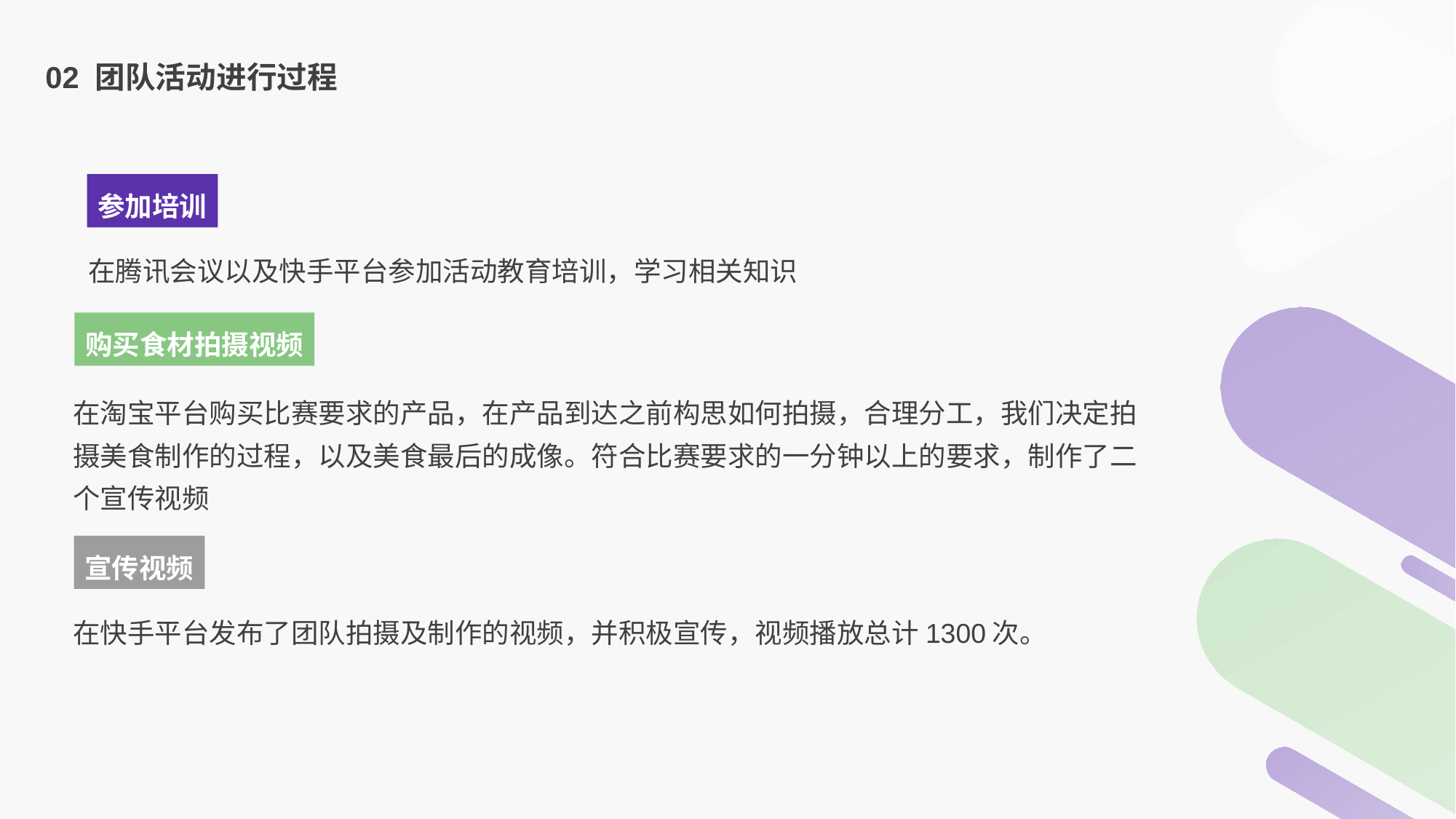

02 团队活动进行过程
参加培训
在腾讯会议以及快手平台参加活动教育培训，学习相关知识
购买食材拍摄视频
在淘宝平台购买比赛要求的产品，在产品到达之前构思如何拍摄，合理分工，我们决定拍摄美食制作的过程，以及美食最后的成像。符合比赛要求的一分钟以上的要求，制作了二个宣传视频
宣传视频
在快手平台发布了团队拍摄及制作的视频，并积极宣传，视频播放总计1300次。